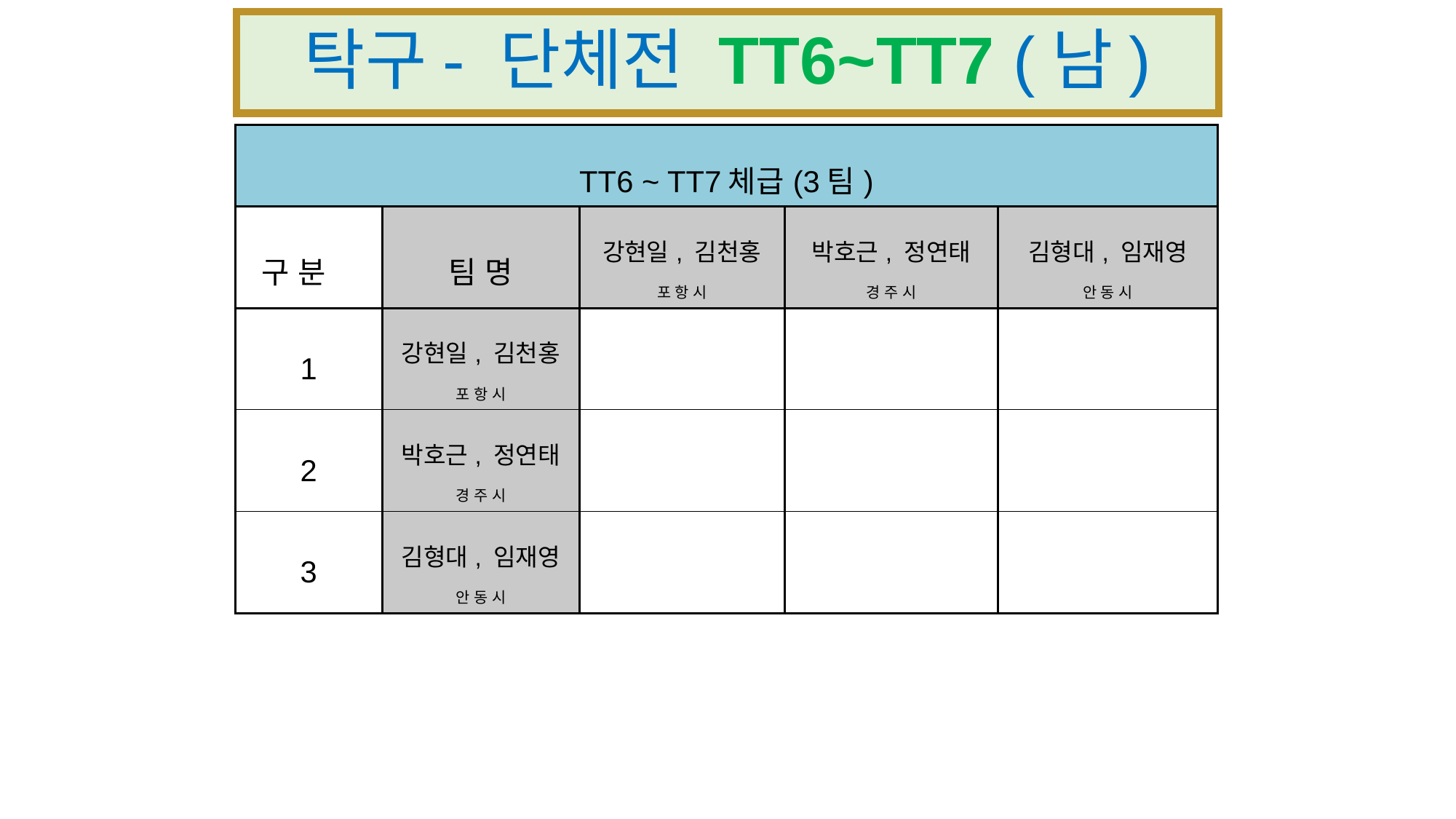

# 탁구- 단체전 TT6~TT7 (남)

| TT6 ~ TT7체급(3팀) |  |  |  |  |
| --- | --- | --- | --- | --- |
| 구 분 | 팀 명 | 강현일, 김천홍 포 항 시 | 박호근, 정연태 경 주 시 | 김형대, 임재영 안 동 시 |
| 1 | 강현일, 김천홍 포 항 시 |  |  |  |
| 2 | 박호근, 정연태 경 주 시 |  |  |  |
| 3 | 김형대, 임재영 안 동 시 |  |  |  |